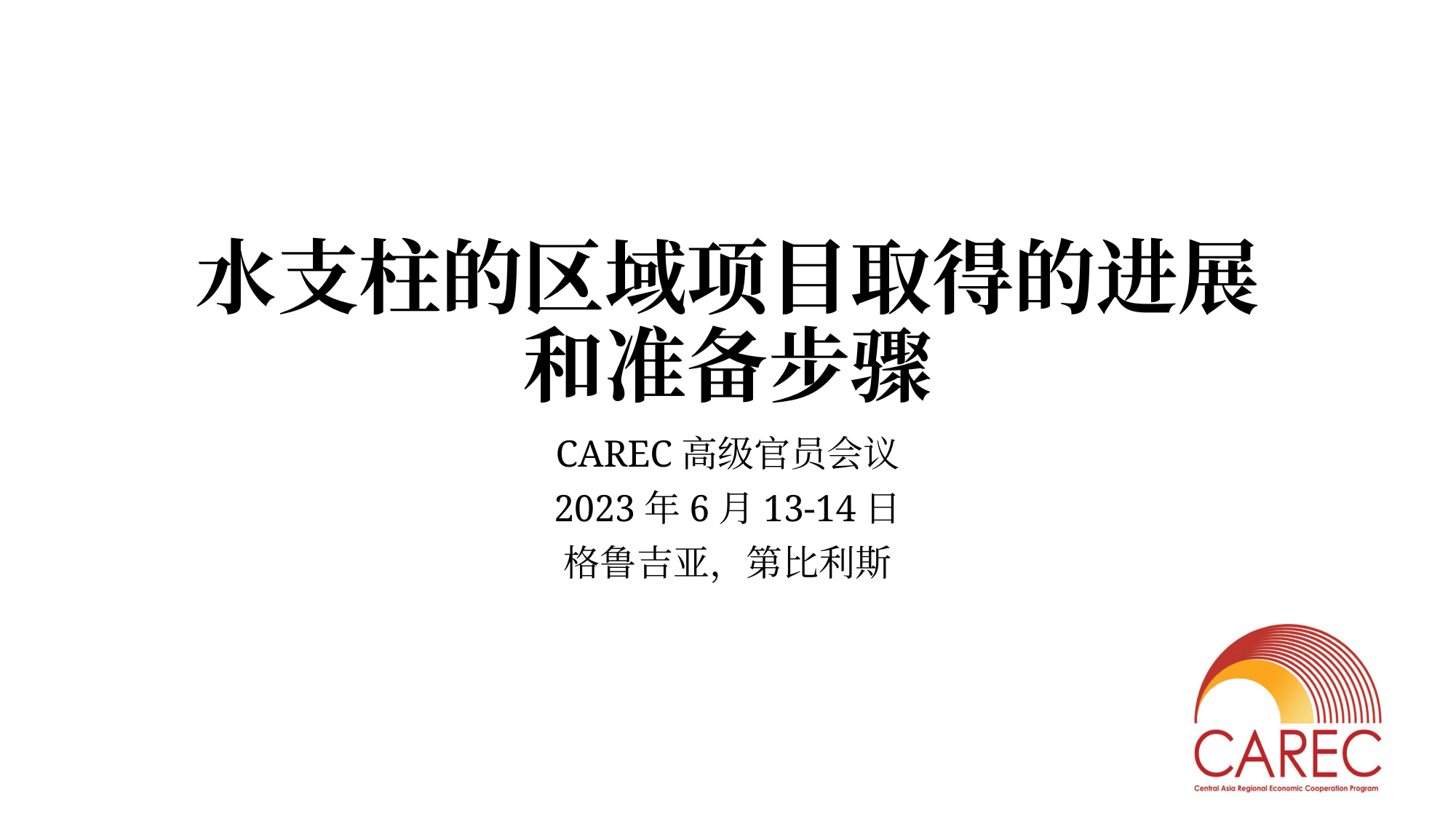

# 水支柱的区域项目取得的进展和准备步骤
CAREC高级官员会议
2023年6月13-14日
格鲁吉亚，第比利斯